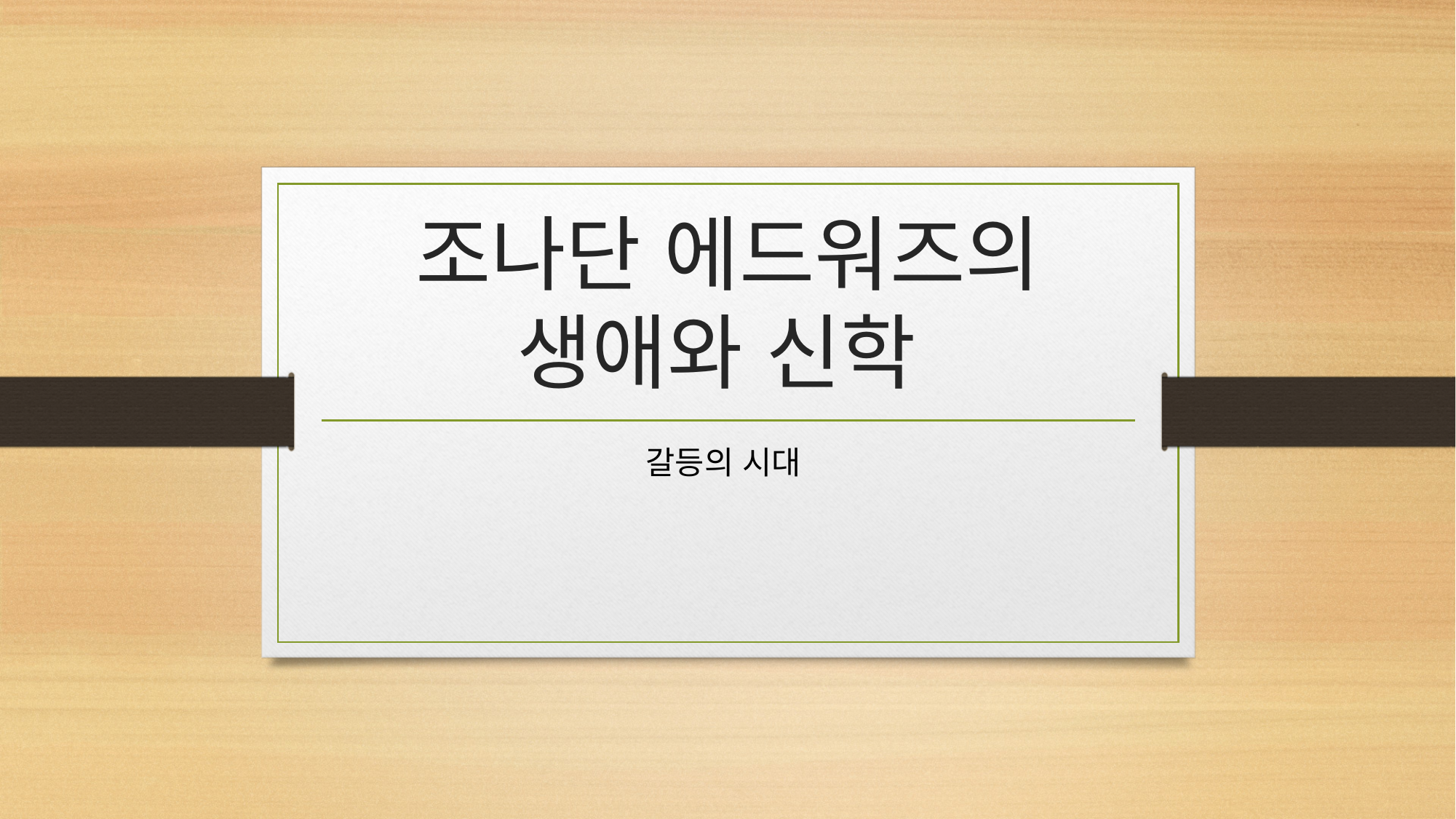

# 조나단 에드워즈의 생애와 신학
갈등의 시대